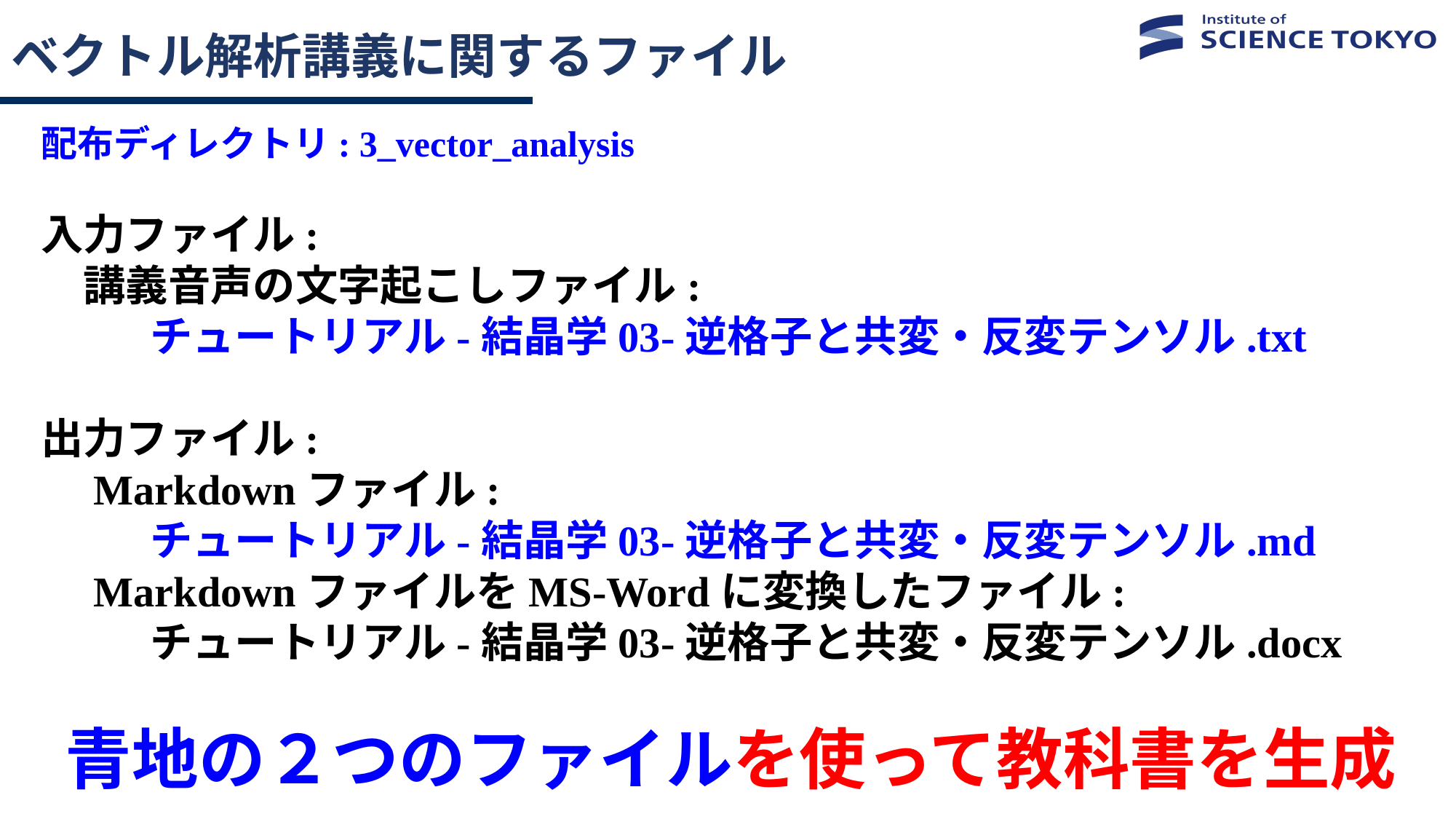

# ベクトル解析講義に関するファイル
配布ディレクトリ: 3_vector_analysis

入力ファイル:
　講義音声の文字起こしファイル:
	チュートリアル-結晶学03-逆格子と共変・反変テンソル.txt

出力ファイル:
　Markdownファイル:
	チュートリアル-結晶学03-逆格子と共変・反変テンソル.md
　MarkdownファイルをMS-Wordに変換したファイル:
	チュートリアル-結晶学03-逆格子と共変・反変テンソル.docx

青地の２つのファイルを使って教科書を生成